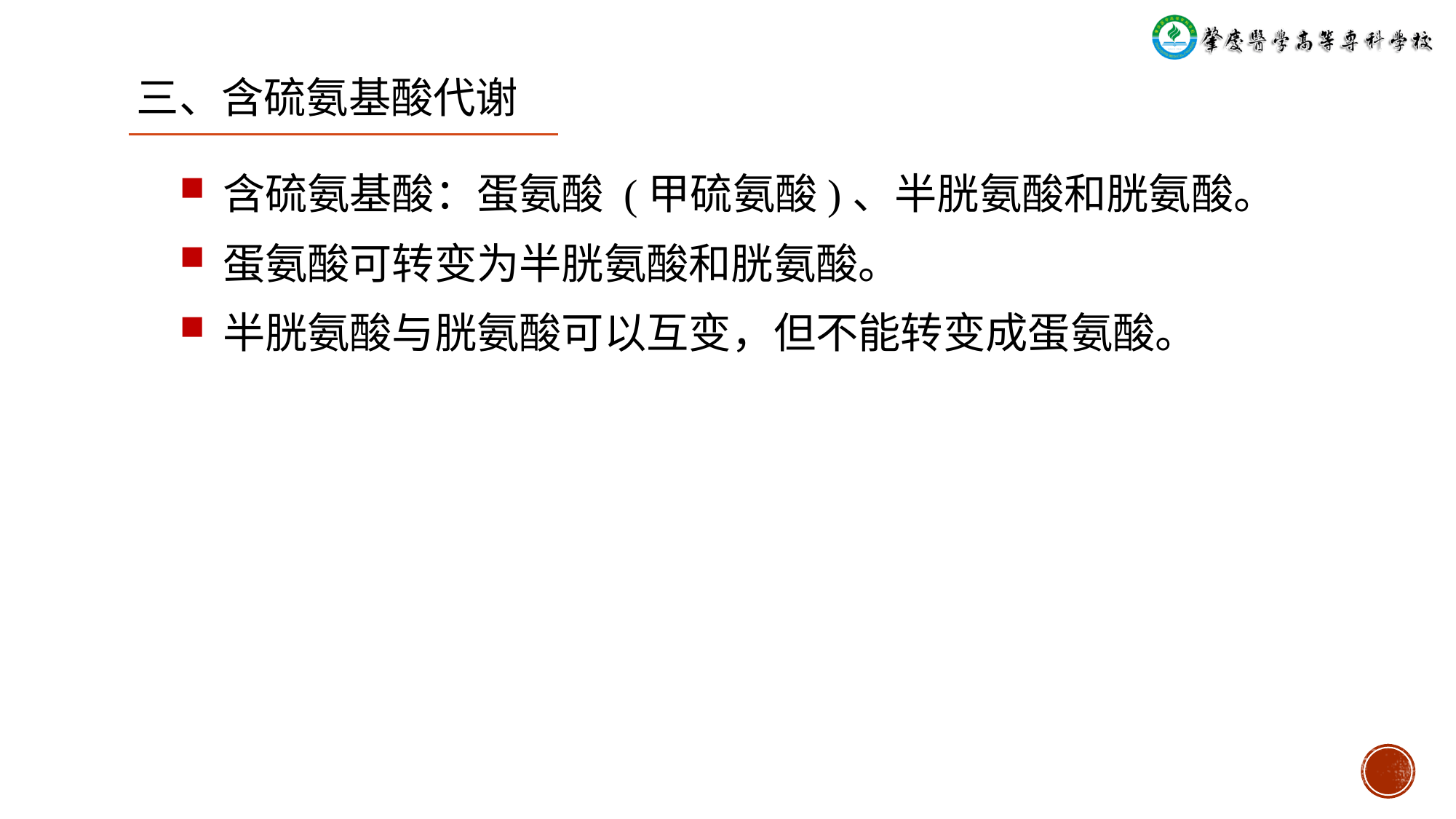

三、含硫氨基酸代谢
含硫氨基酸：蛋氨酸 (甲硫氨酸)、半胱氨酸和胱氨酸。
蛋氨酸可转变为半胱氨酸和胱氨酸。
半胱氨酸与胱氨酸可以互变，但不能转变成蛋氨酸。